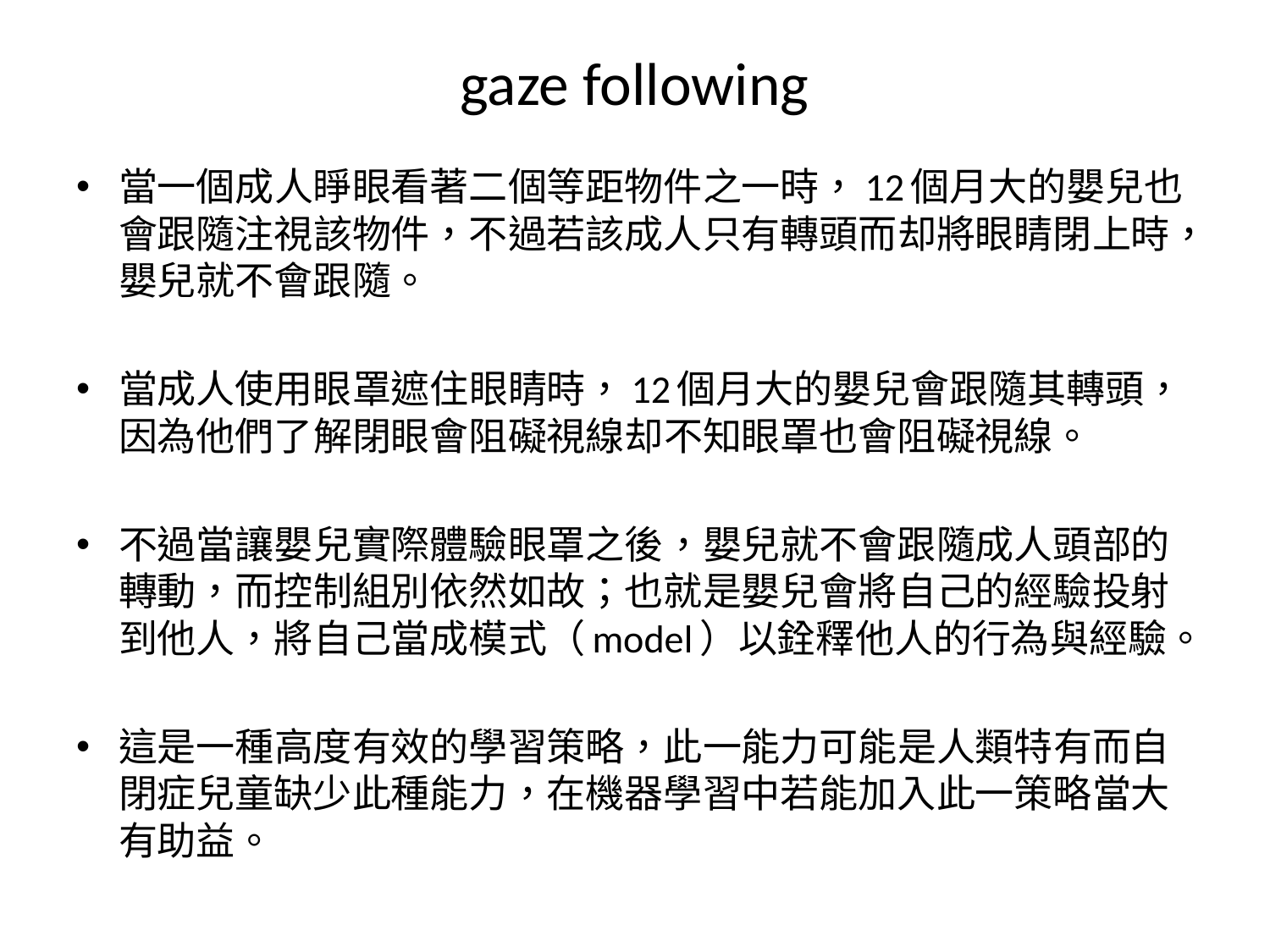

# gaze following
當一個成人睜眼看著二個等距物件之一時，12個月大的嬰兒也會跟隨注視該物件，不過若該成人只有轉頭而却將眼睛閉上時，嬰兒就不會跟隨。

當成人使用眼罩遮住眼睛時，12個月大的嬰兒會跟隨其轉頭，因為他們了解閉眼會阻礙視線却不知眼罩也會阻礙視線。

不過當讓嬰兒實際體驗眼罩之後，嬰兒就不會跟隨成人頭部的轉動，而控制組別依然如故；也就是嬰兒會將自己的經驗投射到他人，將自己當成模式（model）以銓釋他人的行為與經驗。

這是一種高度有效的學習策略，此一能力可能是人類特有而自閉症兒童缺少此種能力，在機器學習中若能加入此一策略當大有助益。